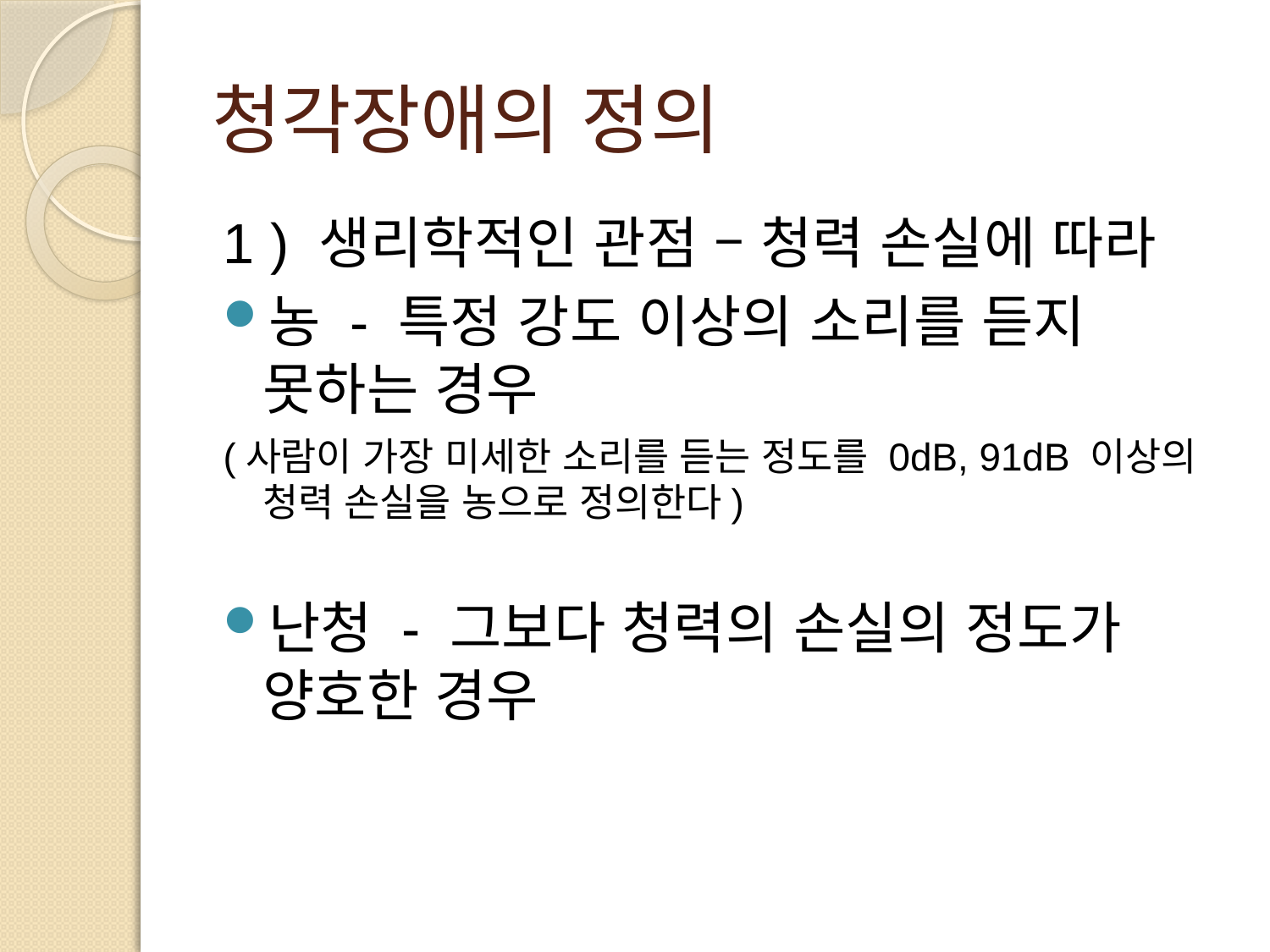

# 청각장애의 정의
1 ) 생리학적인 관점 – 청력 손실에 따라
농 - 특정 강도 이상의 소리를 듣지 못하는 경우
(사람이 가장 미세한 소리를 듣는 정도를 0dB, 91dB 이상의 청력 손실을 농으로 정의한다)

난청 - 그보다 청력의 손실의 정도가 양호한 경우